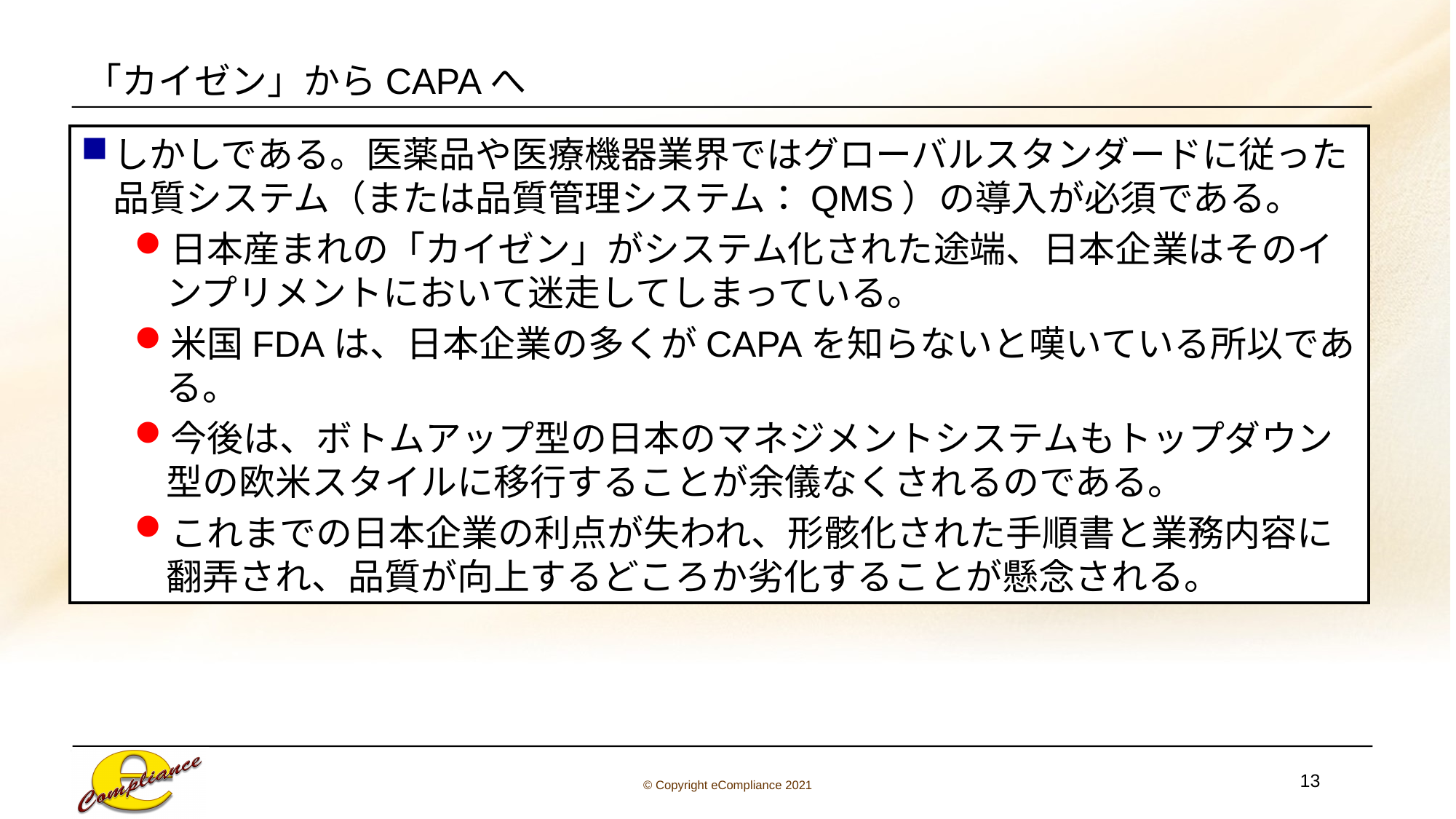

# 「カイゼン」からCAPAへ
しかしである。医薬品や医療機器業界ではグローバルスタンダードに従った品質システム（または品質管理システム：QMS）の導入が必須である。
日本産まれの「カイゼン」がシステム化された途端、日本企業はそのインプリメントにおいて迷走してしまっている。
米国FDAは、日本企業の多くがCAPAを知らないと嘆いている所以である。
今後は、ボトムアップ型の日本のマネジメントシステムもトップダウン型の欧米スタイルに移行することが余儀なくされるのである。
これまでの日本企業の利点が失われ、形骸化された手順書と業務内容に翻弄され、品質が向上するどころか劣化することが懸念される。